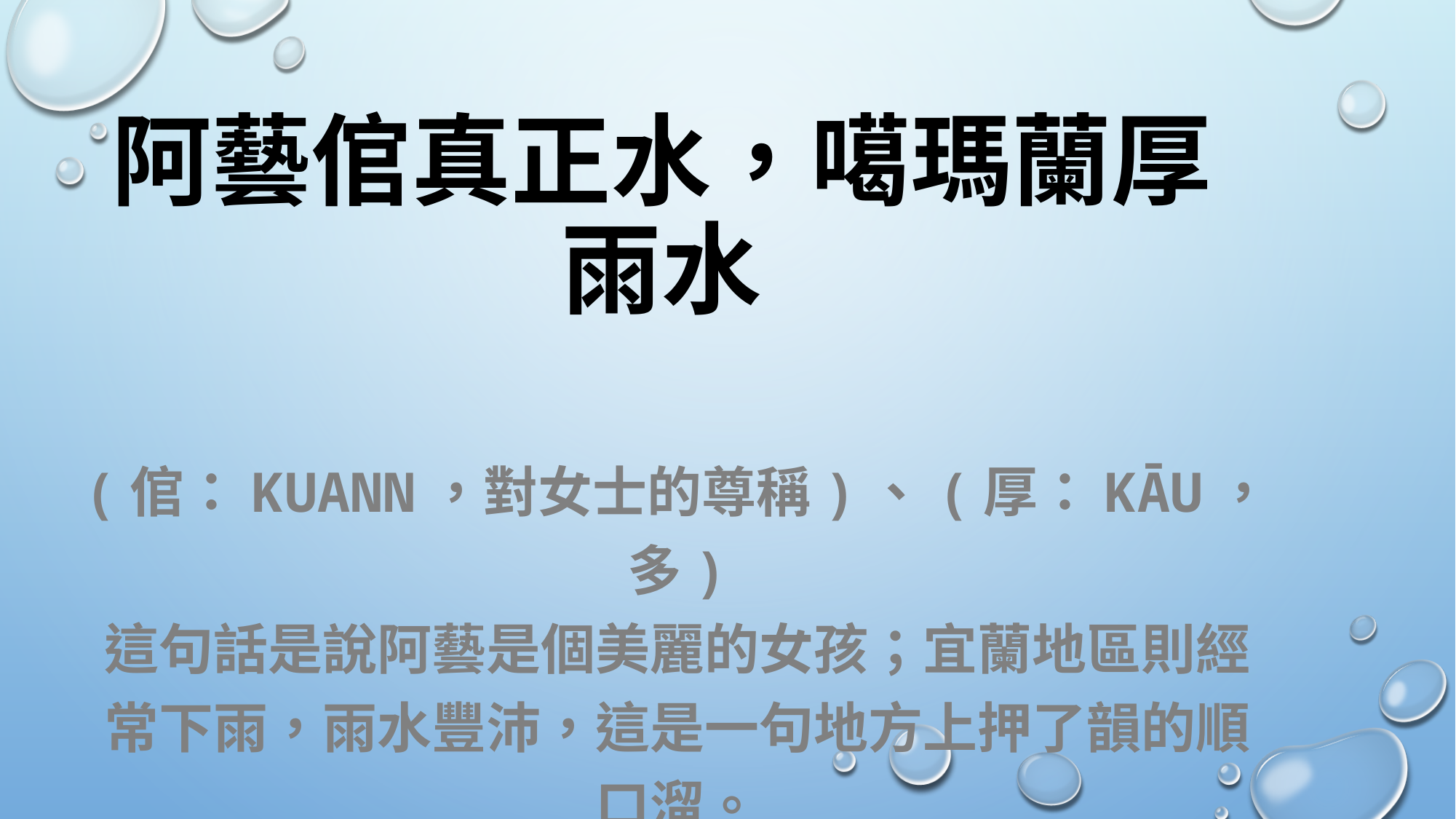

# 阿藝倌真正水，噶瑪蘭厚雨水
(倌：kuann，對女士的尊稱)、(厚：kāu，多)
這句話是說阿藝是個美麗的女孩；宜蘭地區則經常下雨，雨水豐沛，這是一句地方上押了韻的順口溜。